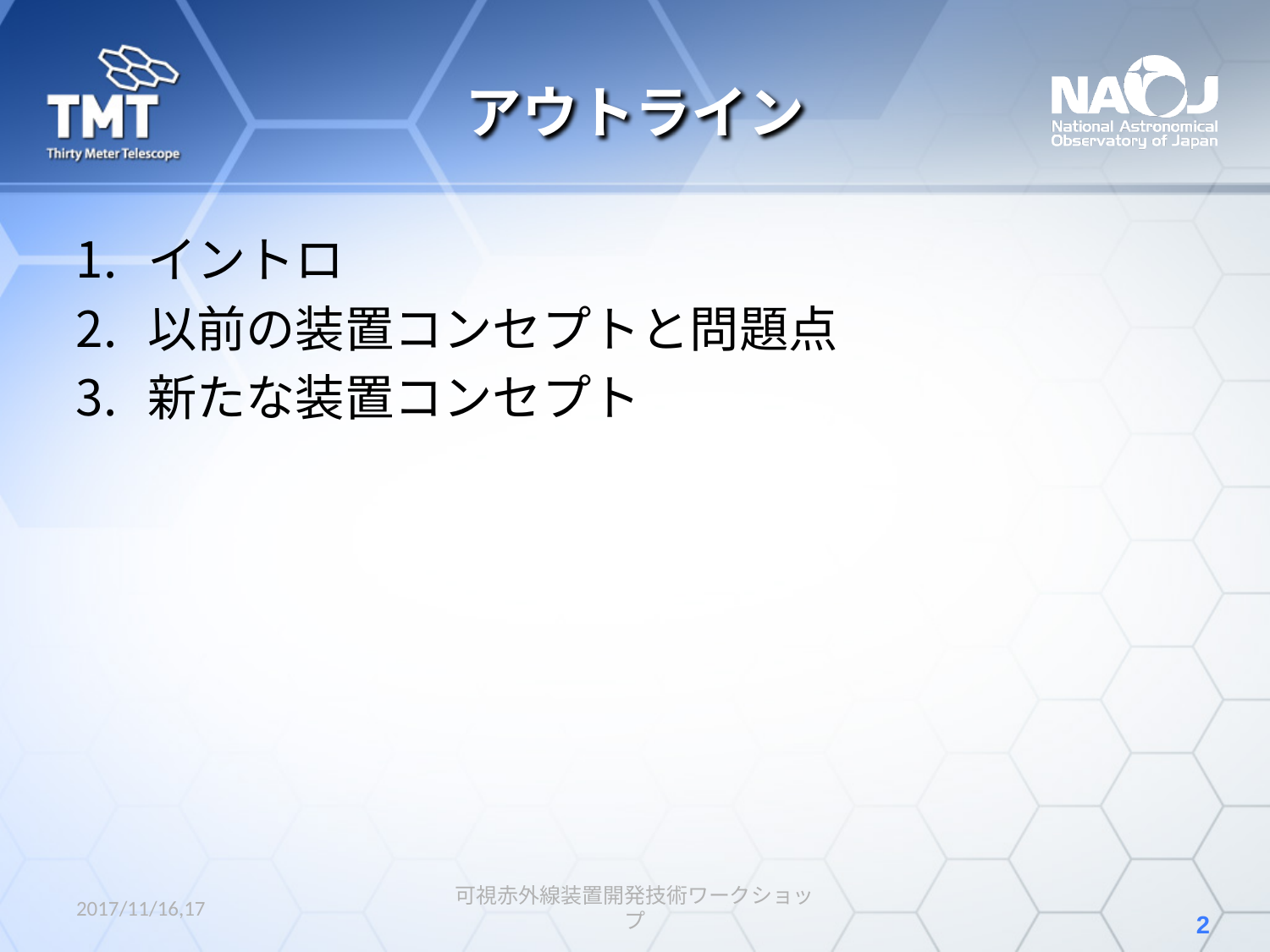

# アウトライン
イントロ
以前の装置コンセプトと問題点
新たな装置コンセプト
2017/11/16,17
可視赤外線装置開発技術ワークショップ